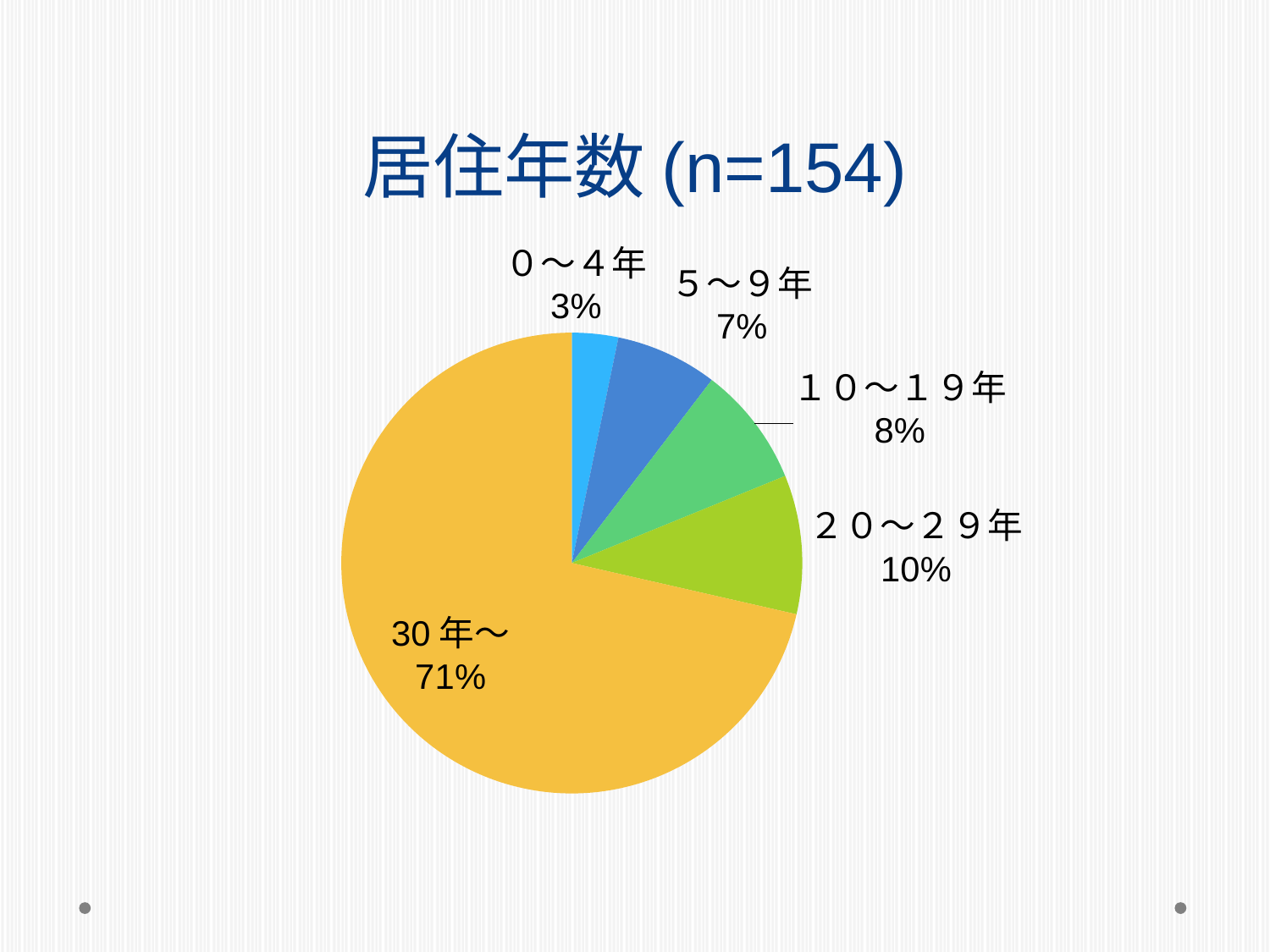

# 居住年数(n=154)

### Chart

| Category |  |
|---|---|
| ０～４年 | 5.0 |
| ５～９年 | 11.0 |
| １０～１９年 | 13.0 |
| ２０～２９年 | 15.0 |
| 30年～ | 110.0 |